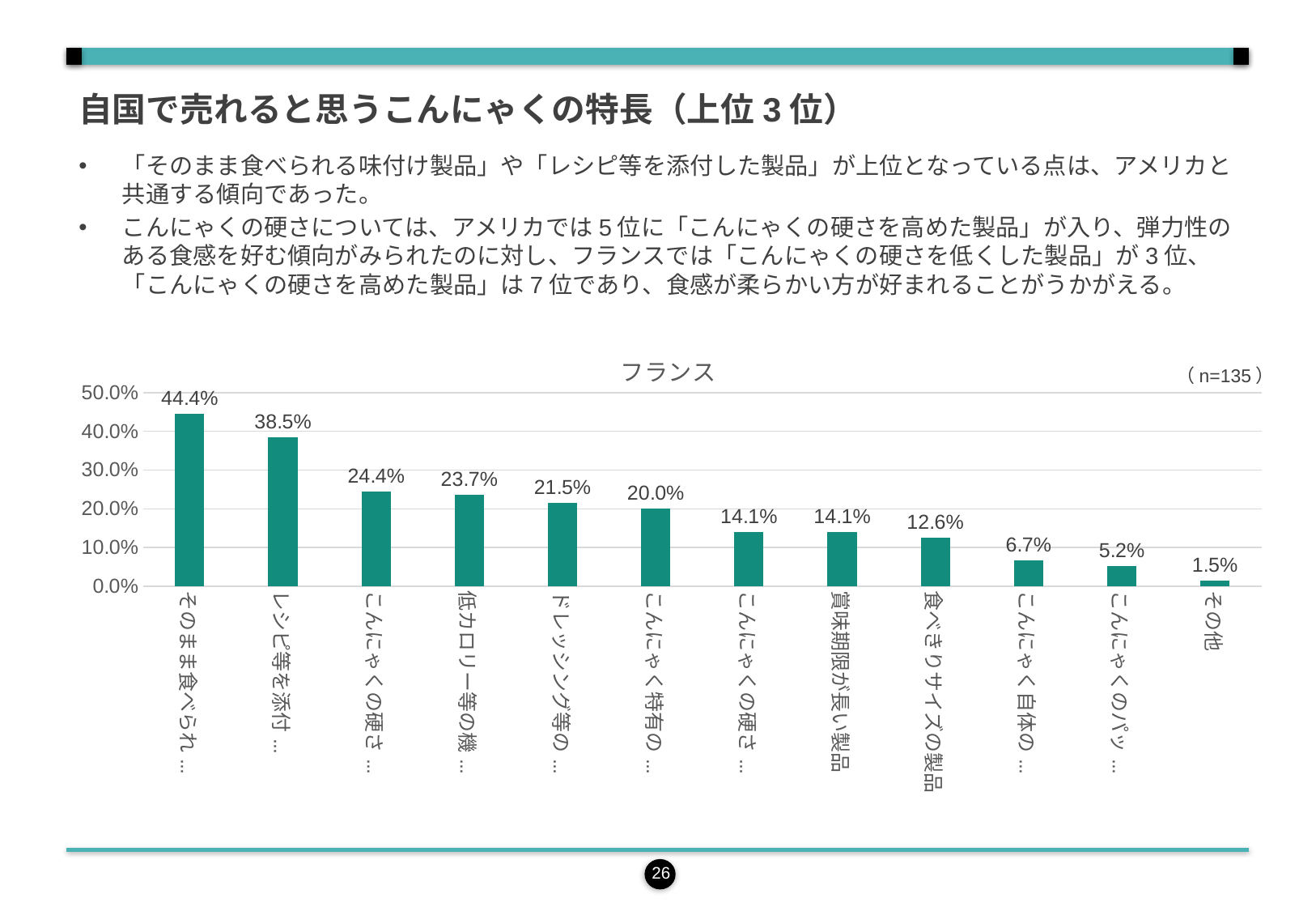

自国で売れると思うこんにゃくの特長（上位3位）
「そのまま食べられる味付け製品」や「レシピ等を添付した製品」が上位となっている点は、アメリカと共通する傾向であった。
こんにゃくの硬さについては、アメリカでは5位に「こんにゃくの硬さを高めた製品」が入り、弾力性のある食感を好む傾向がみられたのに対し、フランスでは「こんにゃくの硬さを低くした製品」が3位、「こんにゃくの硬さを高めた製品」は7位であり、食感が柔らかい方が好まれることがうかがえる。

### Chart: フランス

| Category | 列1 |
|---|---|
| そのまま食べられる味付け製品 | 44.44444444444444 |
| レシピ等を添付した製品 | 38.51851851851852 |
| こんにゃくの硬さを低くした製品 | 24.444444444444443 |
| 低カロリー等の機能性を強調表示した製品 | 23.703703703703702 |
| ドレッシング等の調味料を添付した製品 | 21.48148148148148 |
| こんにゃく特有の匂いをなくした製品 | 20.0 |
| こんにゃくの硬さを高めた製品 | 14.074074074074074 |
| 賞味期限が長い製品 | 14.074074074074074 |
| 食べきりサイズの製品 | 12.592592592592593 |
| こんにゃく自体の見た目をカラフルにした製品 | 6.666666666666667 |
| こんにゃくのパッケージをカラフルにした製品 | 5.185185185185185 |
| その他 | 1.4814814814814814 |
（n=135）
26